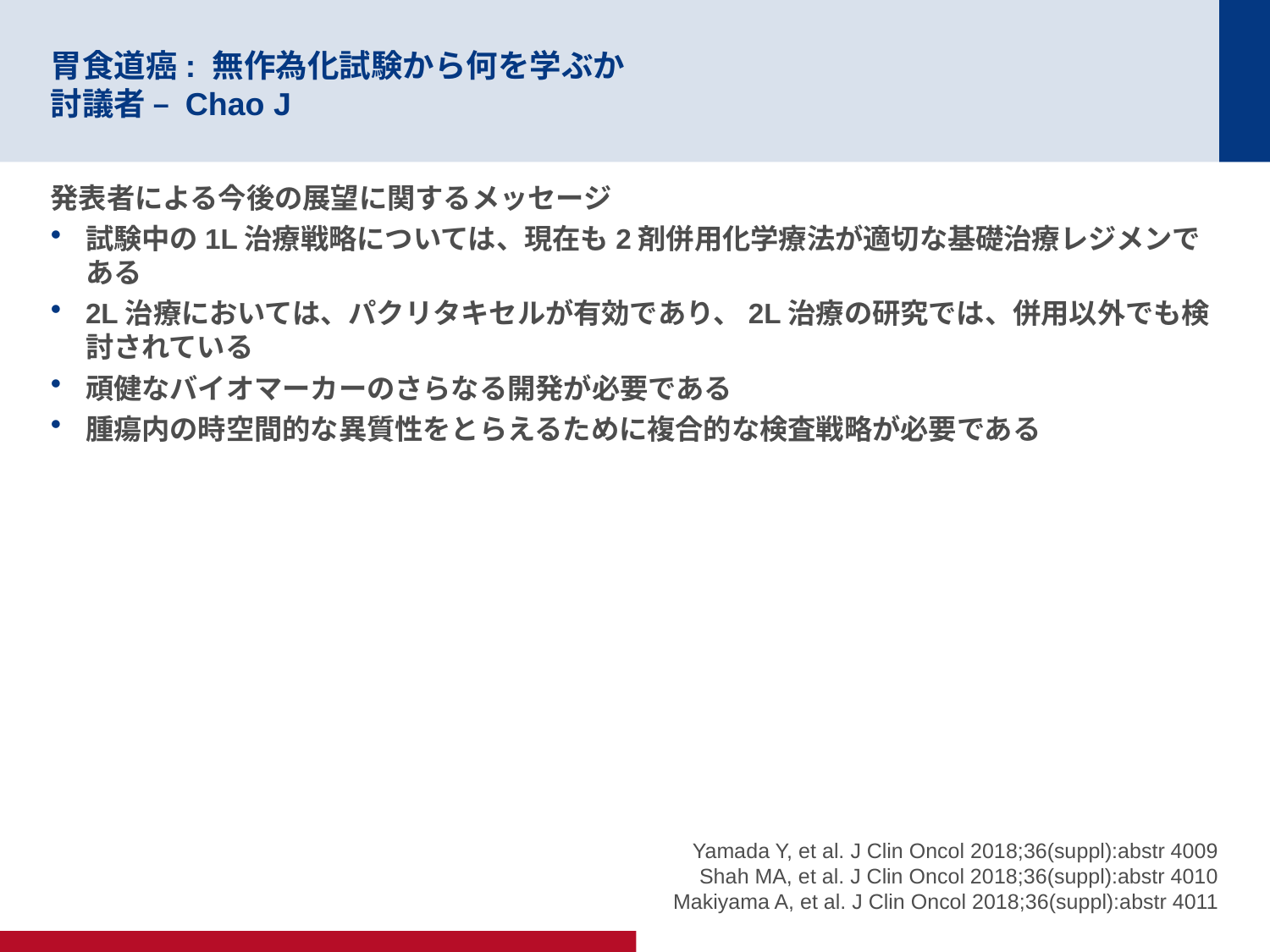

# 胃食道癌: 無作為化試験から何を学ぶか 討議者 – Chao J
発表者による今後の展望に関するメッセージ
試験中の1L治療戦略については、現在も2剤併用化学療法が適切な基礎治療レジメンである
2L治療においては、パクリタキセルが有効であり、2L治療の研究では、併用以外でも検討されている
頑健なバイオマーカーのさらなる開発が必要である
腫瘍内の時空間的な異質性をとらえるために複合的な検査戦略が必要である
Yamada Y, et al. J Clin Oncol 2018;36(suppl):abstr 4009
Shah MA, et al. J Clin Oncol 2018;36(suppl):abstr 4010 Makiyama A, et al. J Clin Oncol 2018;36(suppl):abstr 4011